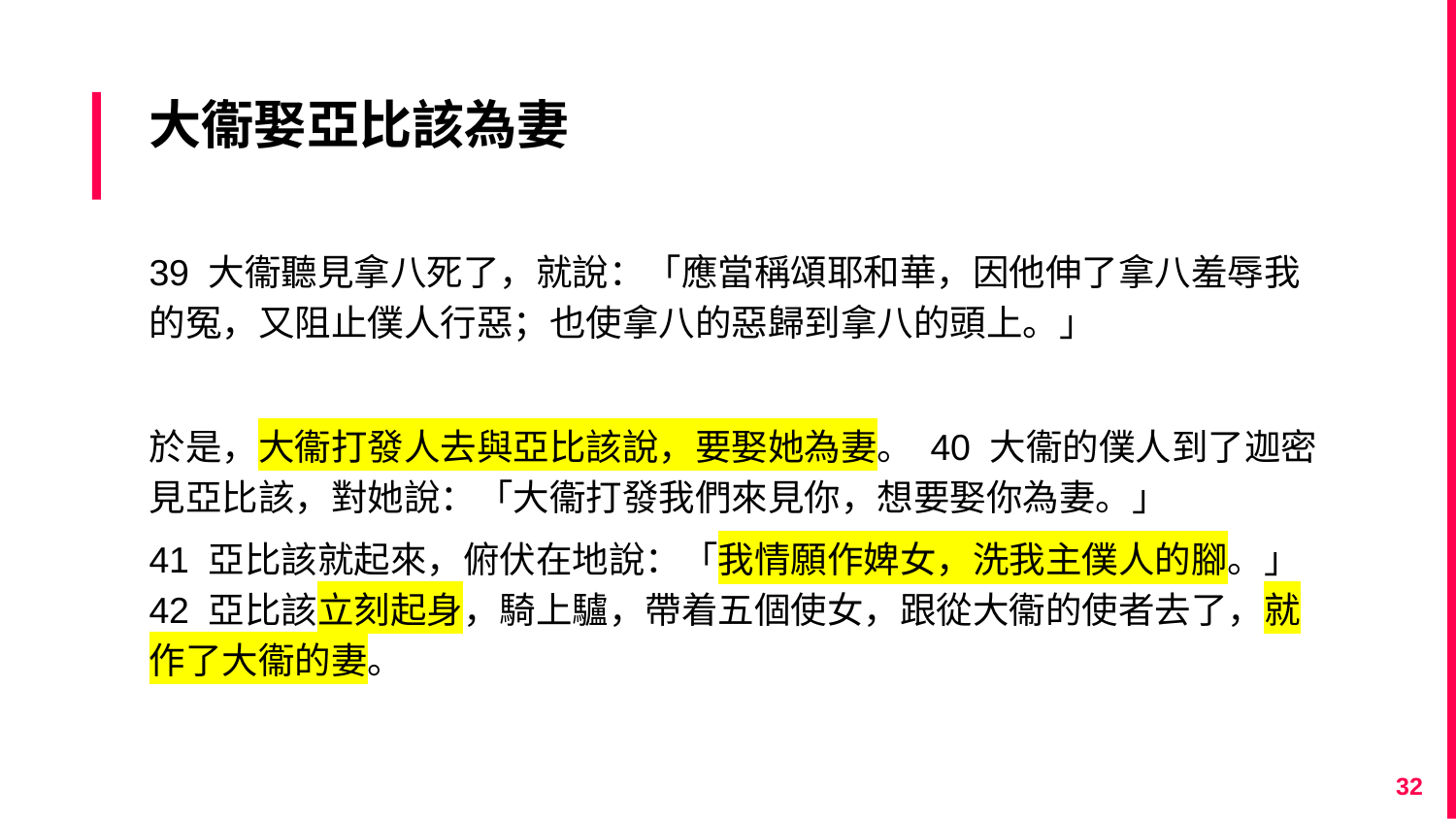

# 大衞娶亞比該為妻
39 大衞聽見拿八死了，就說：「應當稱頌耶和華，因他伸了拿八羞辱我的冤，又阻止僕人行惡；也使拿八的惡歸到拿八的頭上。」

於是，大衞打發人去與亞比該說，要娶她為妻。 40 大衞的僕人到了迦密見亞比該，對她說：「大衞打發我們來見你，想要娶你為妻。」
41 亞比該就起來，俯伏在地說：「我情願作婢女，洗我主僕人的腳。」 42 亞比該立刻起身，騎上驢，帶着五個使女，跟從大衞的使者去了，就作了大衞的妻。
32